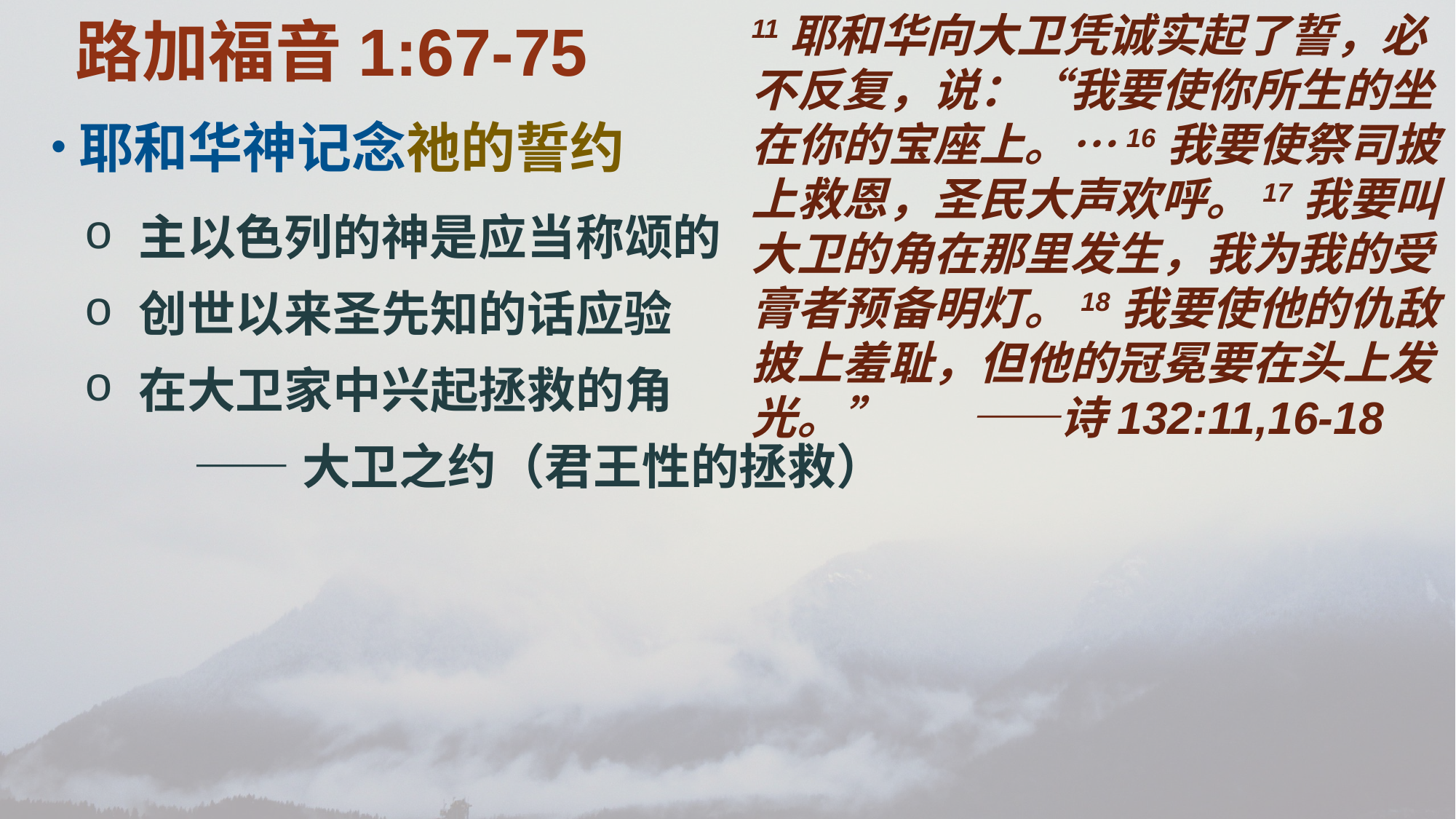

路加福音1:67-75
11耶和华向大卫凭诚实起了誓，必不反复，说：“我要使你所生的坐在你的宝座上。…16我要使祭司披上救恩，圣民大声欢呼。17我要叫大卫的角在那里发生，我为我的受膏者预备明灯。18我要使他的仇敌披上羞耻，但他的冠冕要在头上发光。”	——诗132:11,16-18
耶和华神记念祂的誓约
主以色列的神是应当称颂的
创世以来圣先知的话应验
在大卫家中兴起拯救的角
	——大卫之约（君王性的拯救）